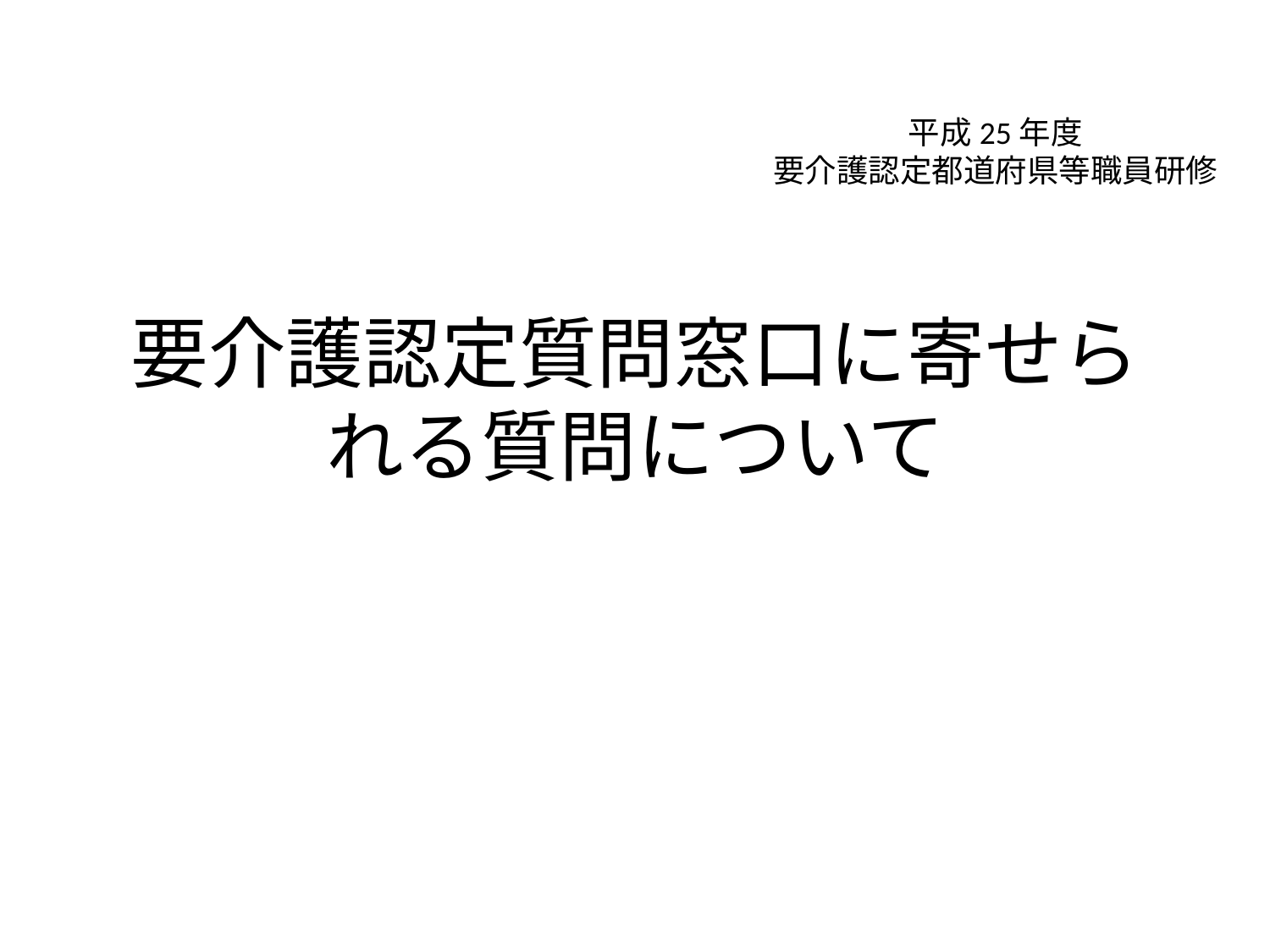

平成25年度
要介護認定都道府県等職員研修
# 要介護認定質問窓口に寄せられる質問について